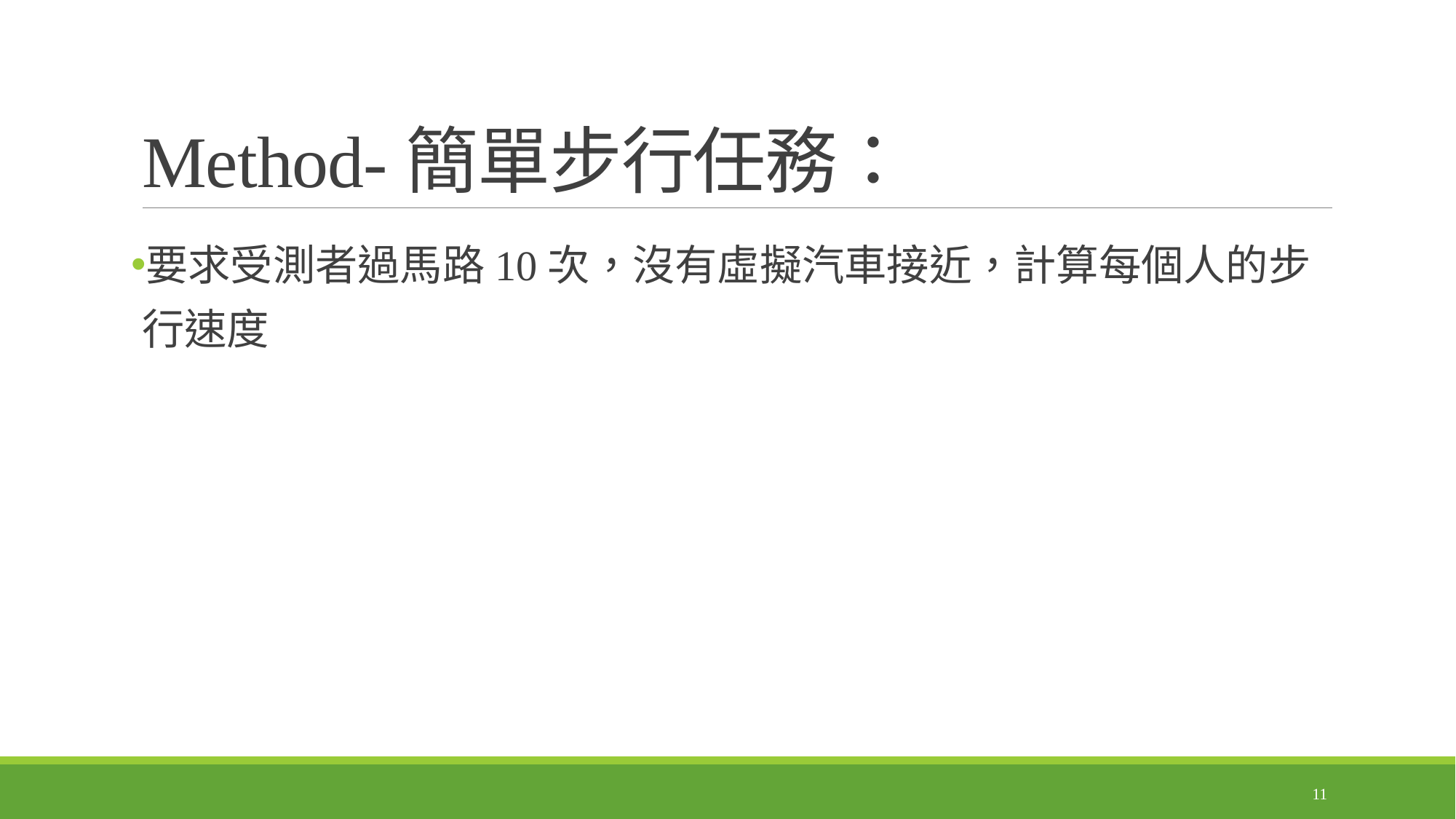

# Method-簡單步行任務：
要求受測者過馬路10次，沒有虛擬汽車接近，計算每個人的步行速度
11